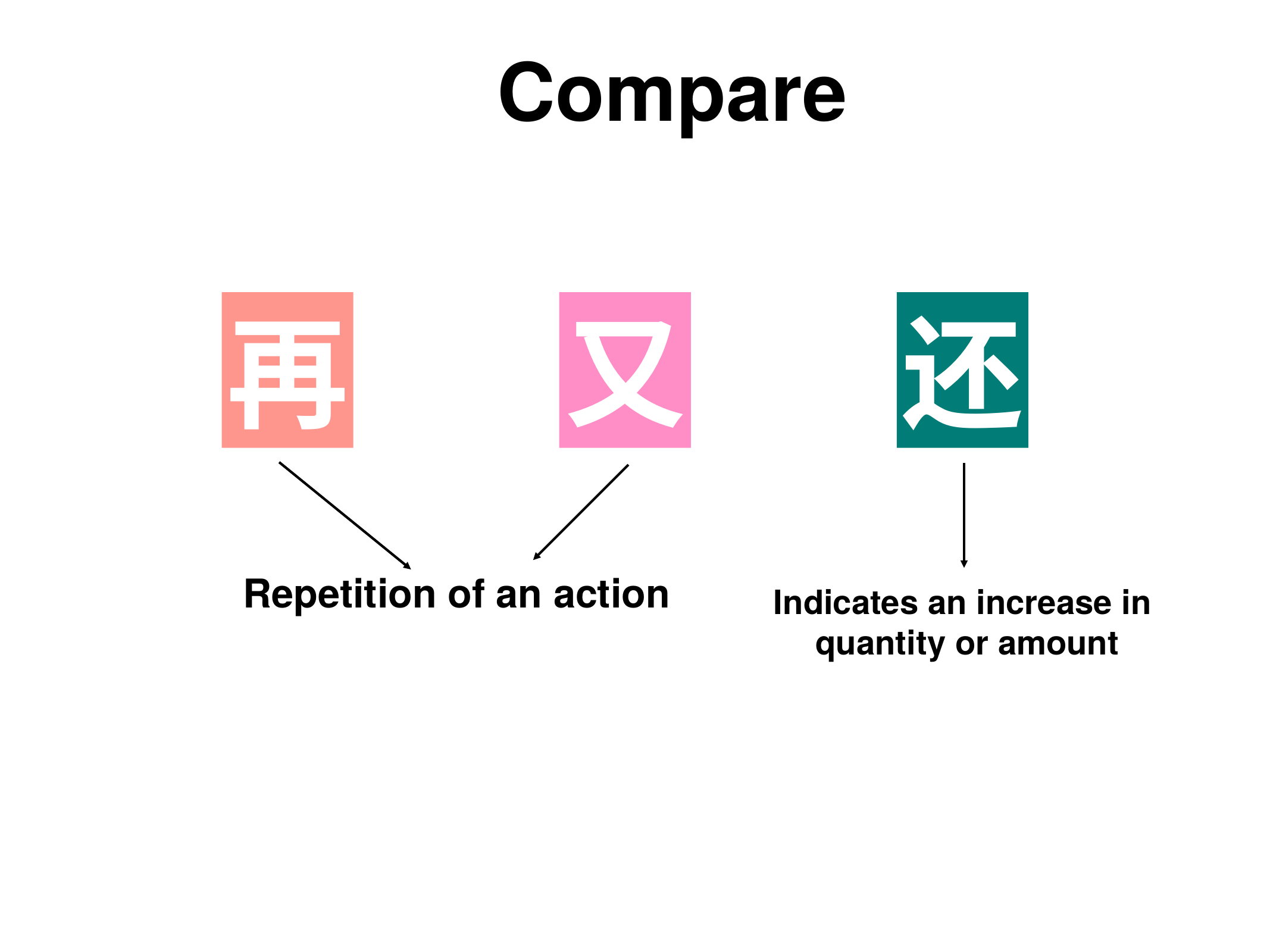

Compare
再
又
还

Repetition of an action

Indicates an increase in
 quantity or amount